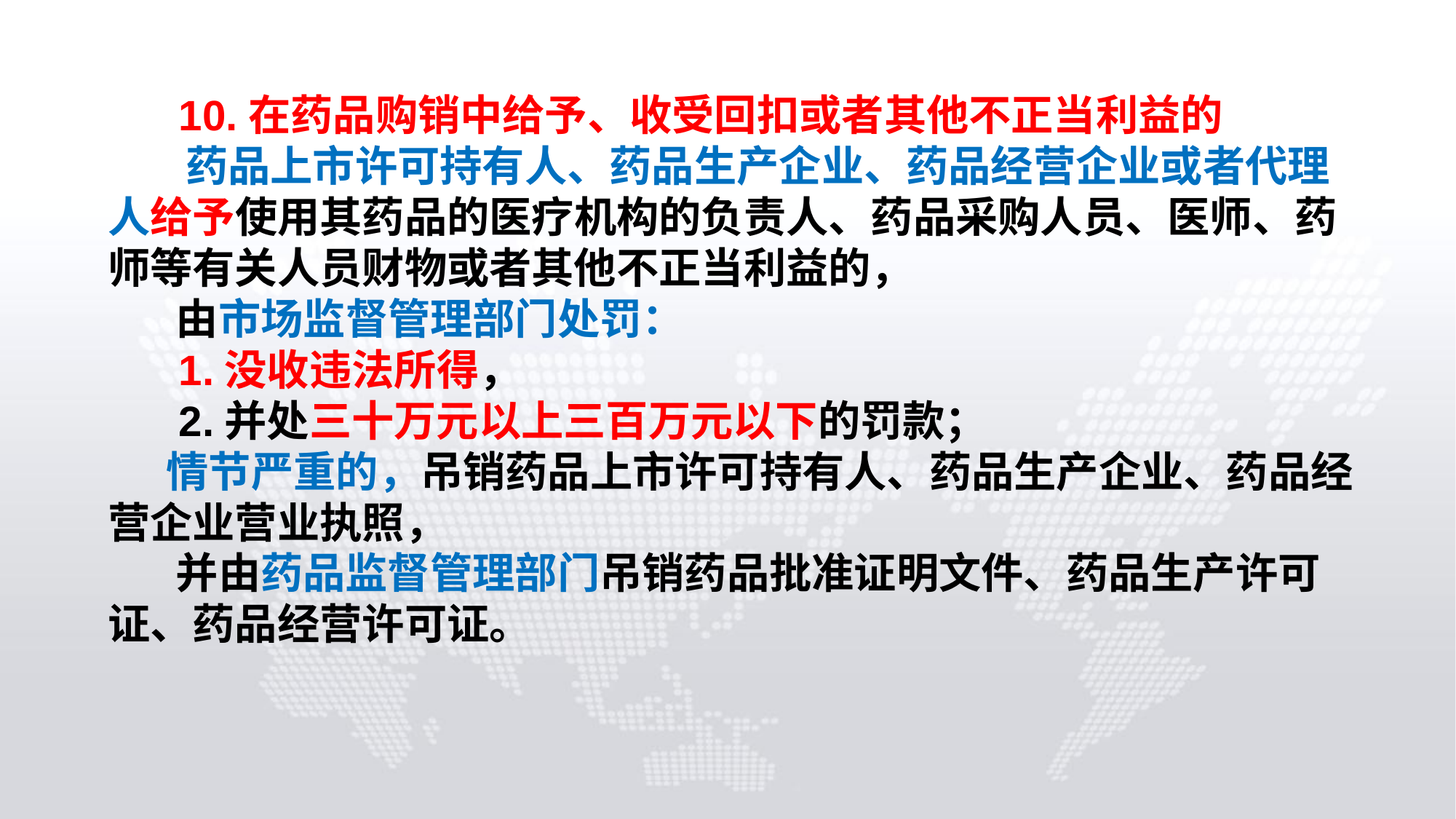

10.在药品购销中给予、收受回扣或者其他不正当利益的
       药品上市许可持有人、药品生产企业、药品经营企业或者代理人给予使用其药品的医疗机构的负责人、药品采购人员、医师、药师等有关人员财物或者其他不正当利益的，
      由市场监督管理部门处罚：
      1.没收违法所得，
      2.并处三十万元以上三百万元以下的罚款；
     情节严重的，吊销药品上市许可持有人、药品生产企业、药品经营企业营业执照，
      并由药品监督管理部门吊销药品批准证明文件、药品生产许可证、药品经营许可证。